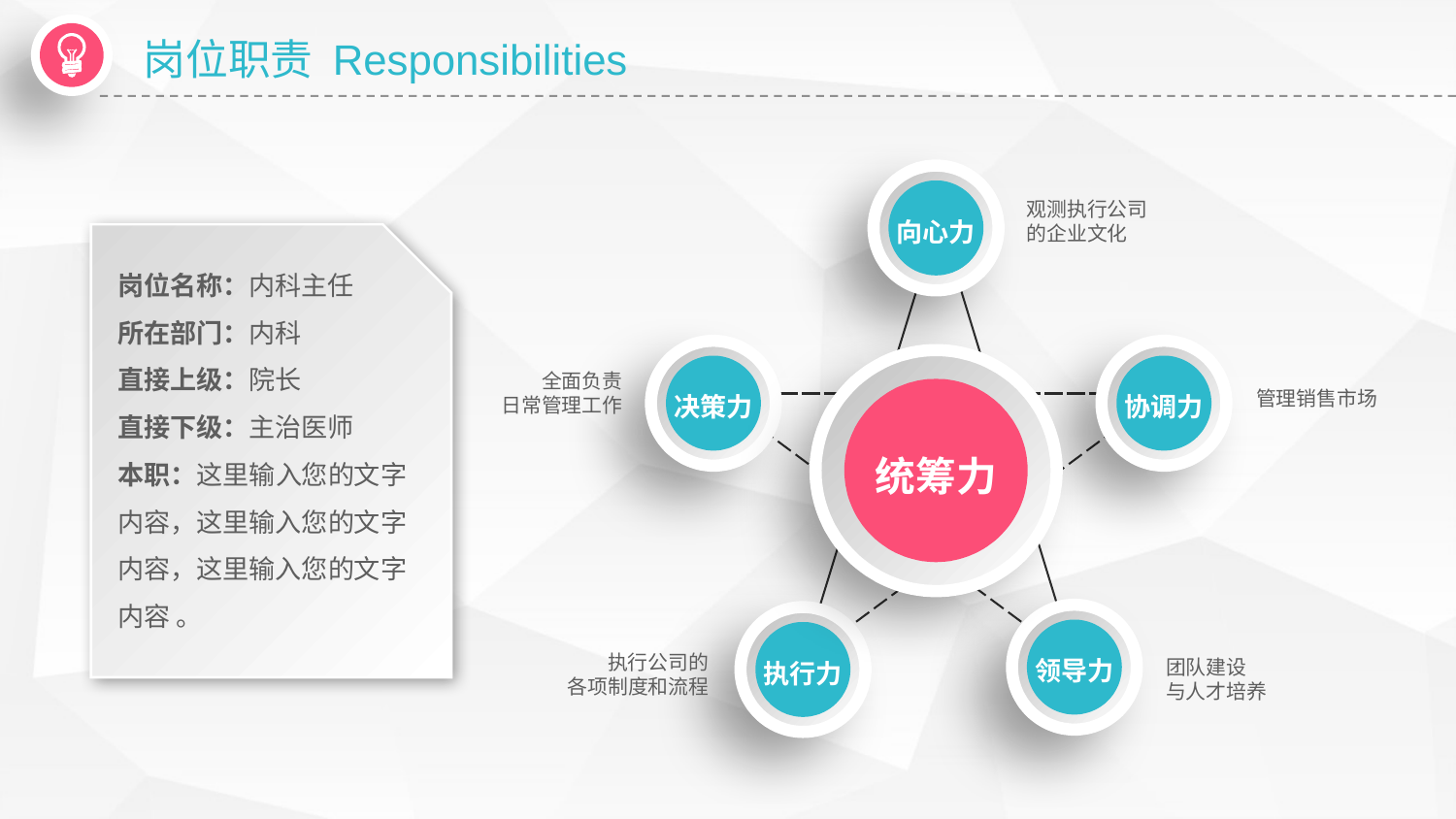

岗位职责 Responsibilities

观测执行公司
的企业文化
向心力

岗位名称：内科主任
所在部门：内科
直接上级：院长
直接下级：主治医师
本职：这里输入您的文字内容，这里输入您的文字内容，这里输入您的文字内容 。

全面负责
日常管理工作
决策力
协调力
管理销售市场

统筹力

领导力
执行力
执行公司的
各项制度和流程
团队建设
与人才培养